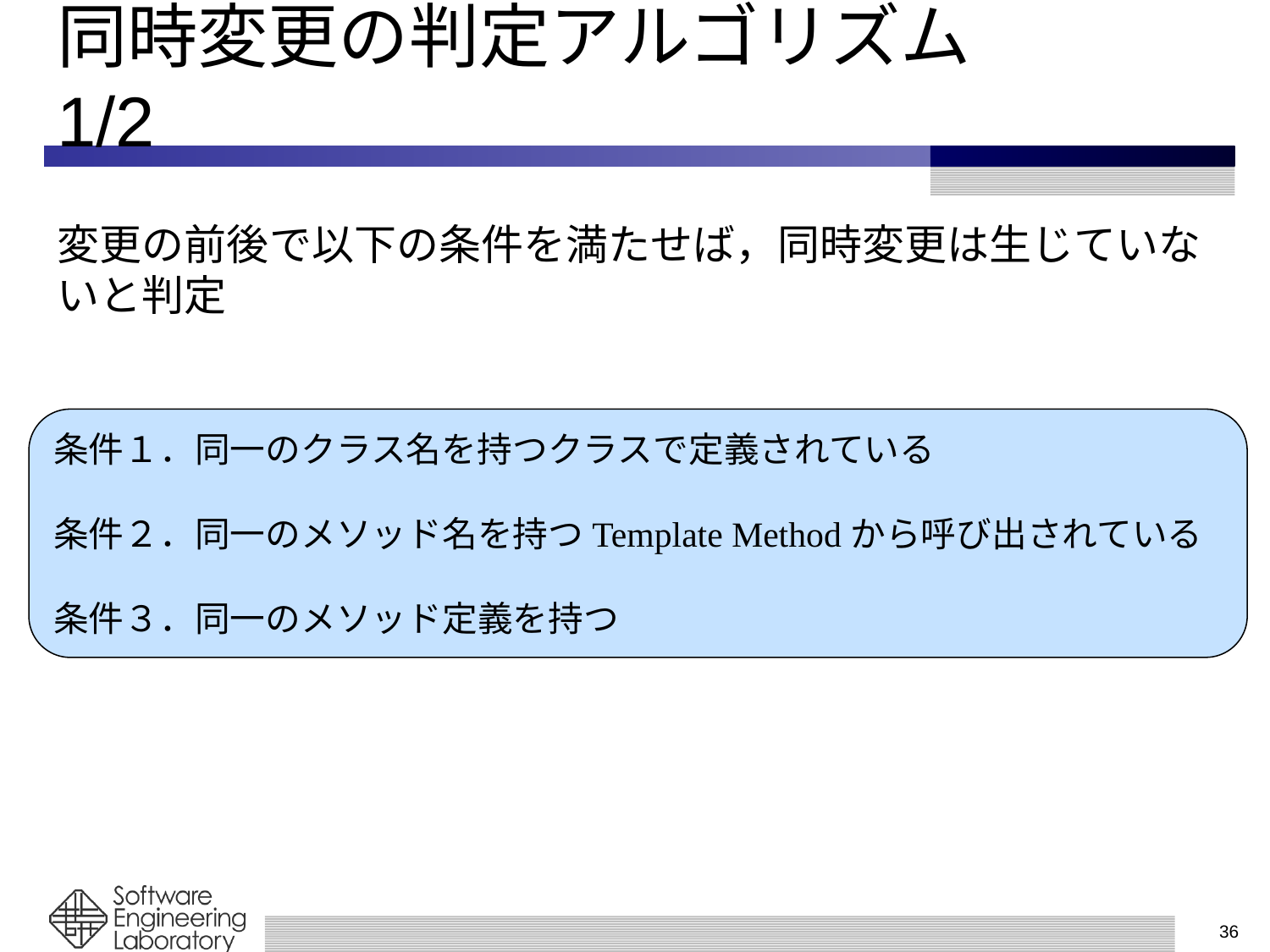

# 同時変更の判定アルゴリズム		1/2
変更の前後で以下の条件を満たせば，同時変更は生じていないと判定
条件１．同一のクラス名を持つクラスで定義されている

条件２．同一のメソッド名を持つTemplate Methodから呼び出されている

条件３．同一のメソッド定義を持つ

36